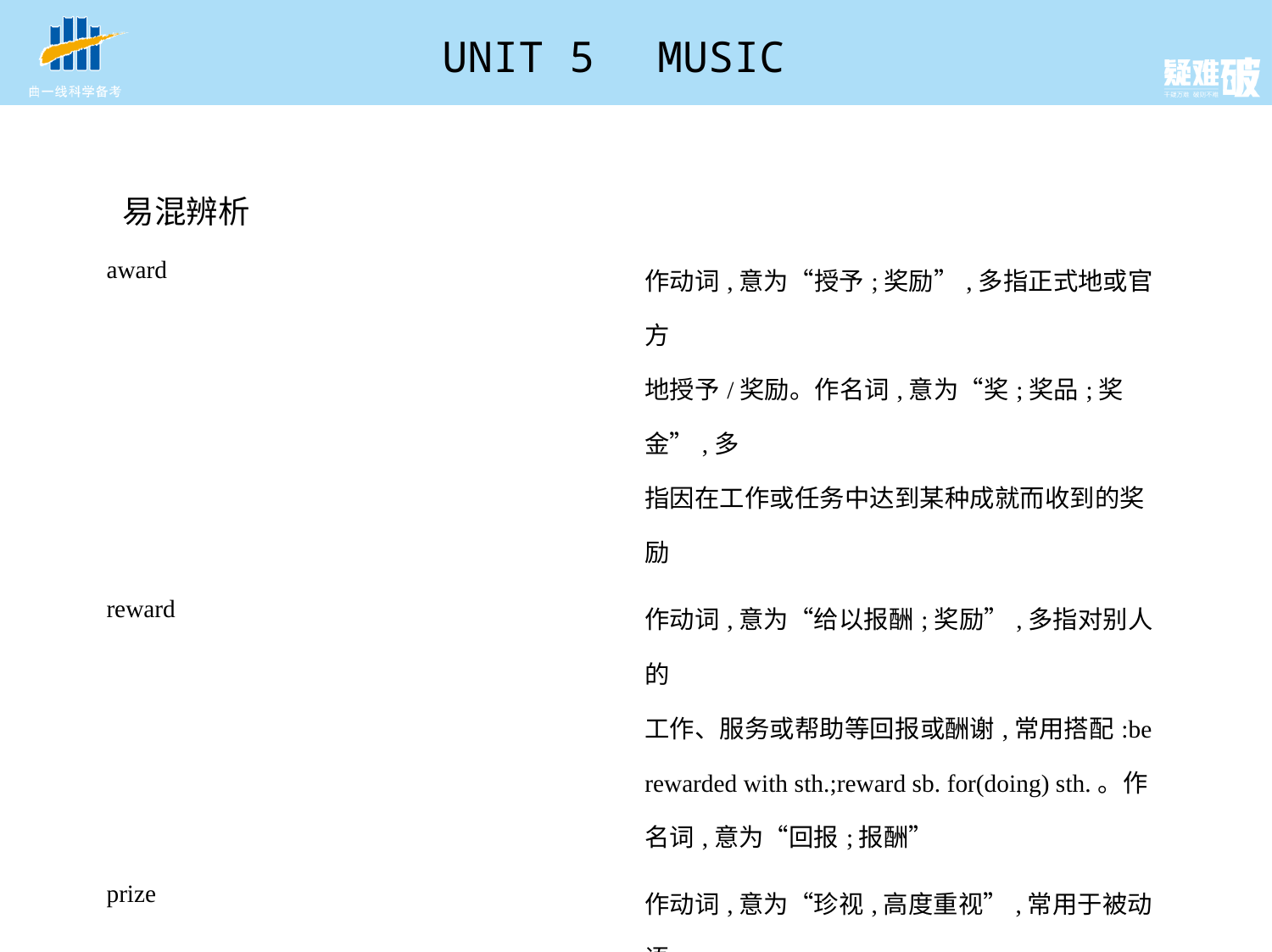

易混辨析
| award | 作动词,意为“授予;奖励”,多指正式地或官方 地授予/奖励。作名词,意为“奖;奖品;奖金”,多 指因在工作或任务中达到某种成就而收到的奖 励 |
| --- | --- |
| reward | 作动词,意为“给以报酬;奖励”,多指对别人的 工作、服务或帮助等回报或酬谢,常用搭配:be rewarded with sth.;reward sb. for(doing) sth.。作 名词,意为“回报;报酬” |
| prize | 作动词,意为“珍视,高度重视”,常用于被动语 态。作名词,意为“奖;奖赏;奖励;奖品;奖金”,多 指在各类竞赛、竞争或抽奖中所赢得的奖金或 奖品 |